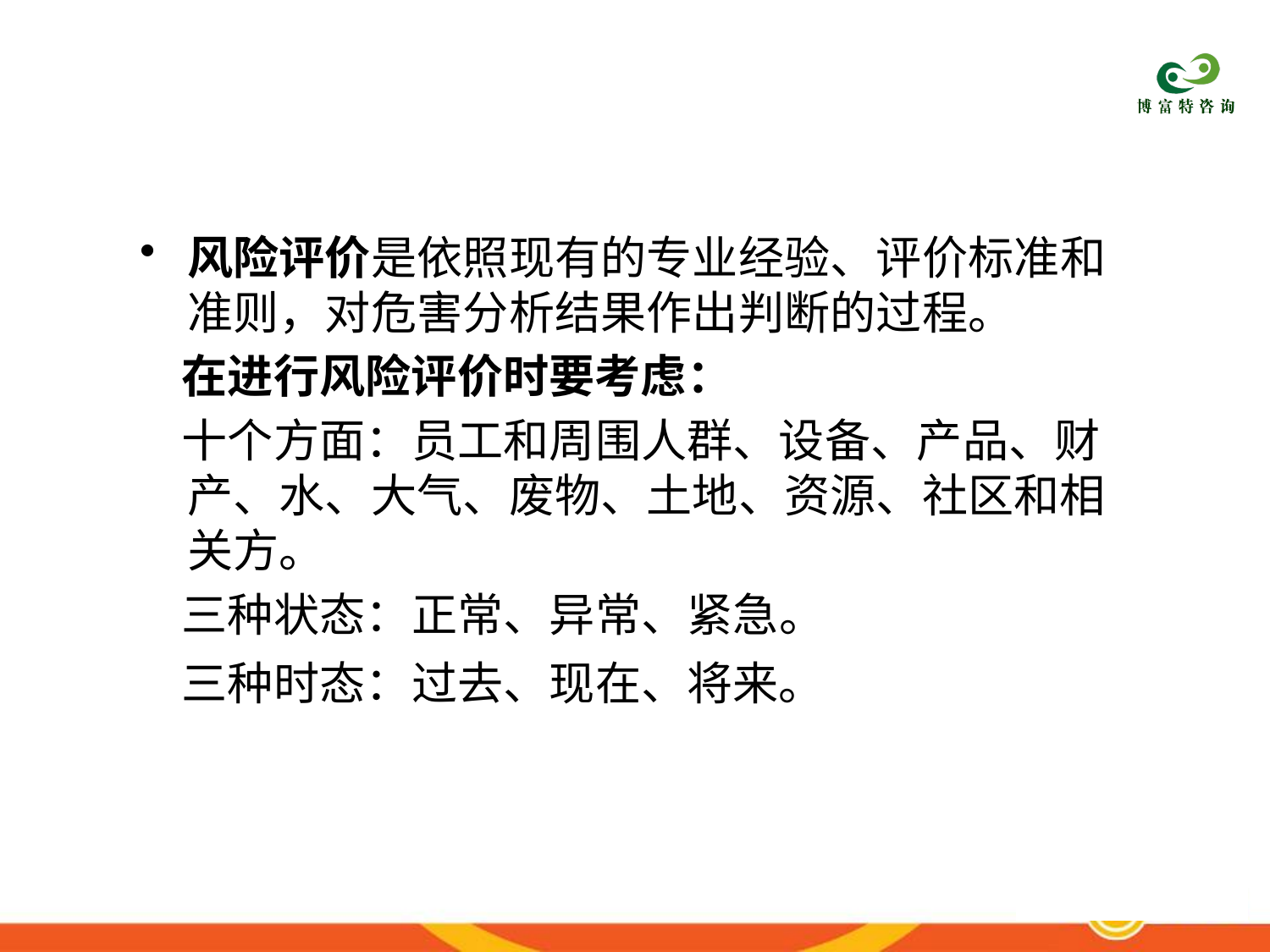

风险评价是依照现有的专业经验、评价标准和准则，对危害分析结果作出判断的过程。
   在进行风险评价时要考虑：
   十个方面：员工和周围人群、设备、产品、财产、水、大气、废物、土地、资源、社区和相关方。
   三种状态：正常、异常、紧急。
   三种时态：过去、现在、将来。